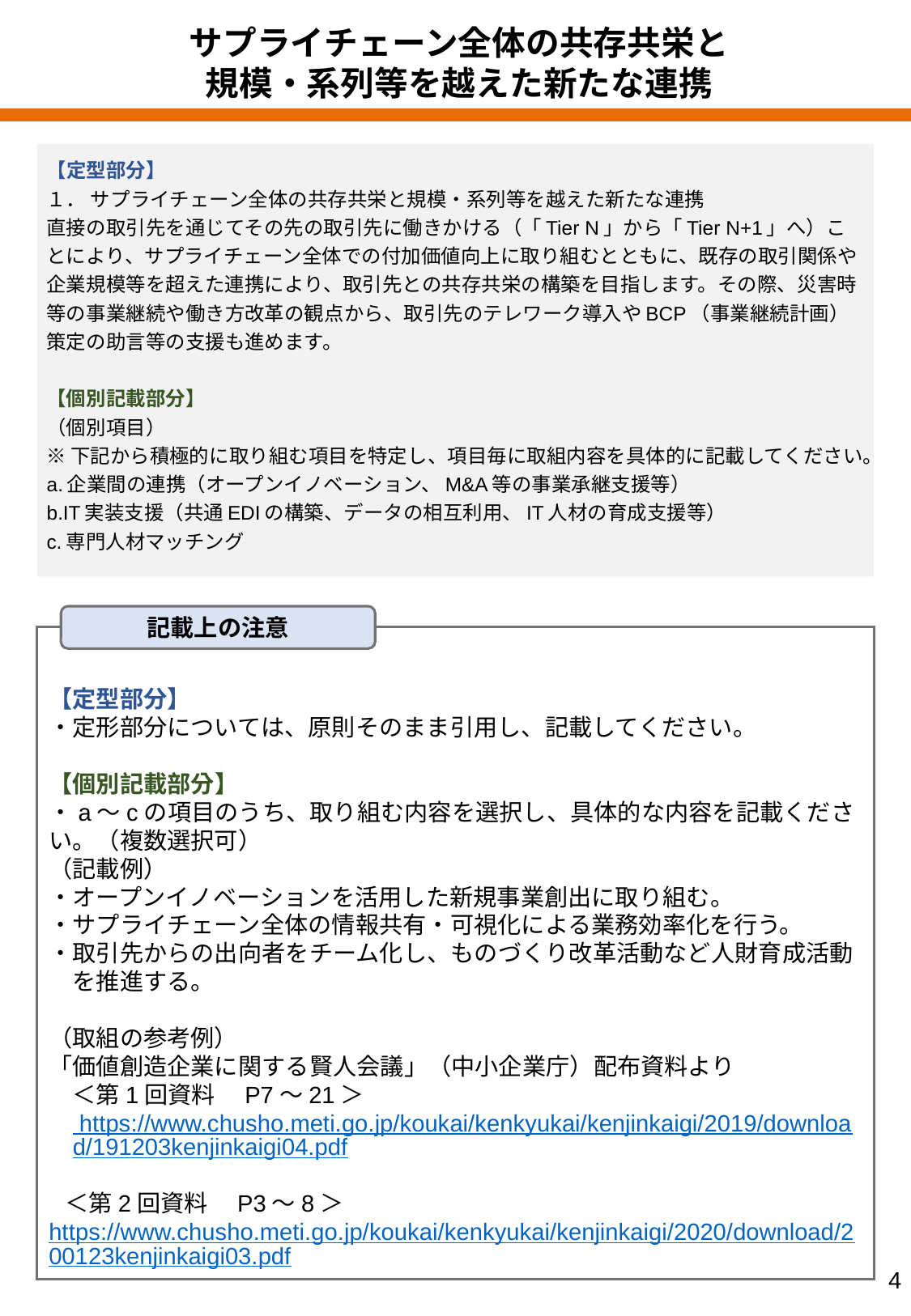

サプライチェーン全体の共存共栄と
規模・系列等を越えた新たな連携
【定型部分】
１． サプライチェーン全体の共存共栄と規模・系列等を越えた新たな連携
直接の取引先を通じてその先の取引先に働きかける（「Tier N」から「Tier N+1」へ）ことにより、サプライチェーン全体での付加価値向上に取り組むとともに、既存の取引関係や企業規模等を超えた連携により、取引先との共存共栄の構築を目指します。その際、災害時等の事業継続や働き方改革の観点から、取引先のテレワーク導入やBCP（事業継続計画）策定の助言等の支援も進めます。

【個別記載部分】
（個別項目）
※下記から積極的に取り組む項目を特定し、項目毎に取組内容を具体的に記載してください。
a.企業間の連携（オープンイノベーション、M&A等の事業承継支援等）
b.IT実装支援（共通EDIの構築、データの相互利用、IT人材の育成支援等）
c.専門人材マッチング
記載上の注意
【定型部分】
・定形部分については、原則そのまま引用し、記載してください。

【個別記載部分】
・a～cの項目のうち、取り組む内容を選択し、具体的な内容を記載ください。（複数選択可）
（記載例）
・オープンイノベーションを活用した新規事業創出に取り組む。
・サプライチェーン全体の情報共有・可視化による業務効率化を行う。
・取引先からの出向者をチーム化し、ものづくり改革活動など人財育成活動を推進する。

（取組の参考例）
「価値創造企業に関する賢人会議」（中小企業庁）配布資料より
　＜第1回資料　P7～21＞ https://www.chusho.meti.go.jp/koukai/kenkyukai/kenjinkaigi/2019/download/191203kenjinkaigi04.pdf　（）（
  ＜第2回資料　P3～8＞
https://www.chusho.meti.go.jp/koukai/kenkyukai/kenjinkaigi/2020/download/200123kenjinkaigi03.pdf
4